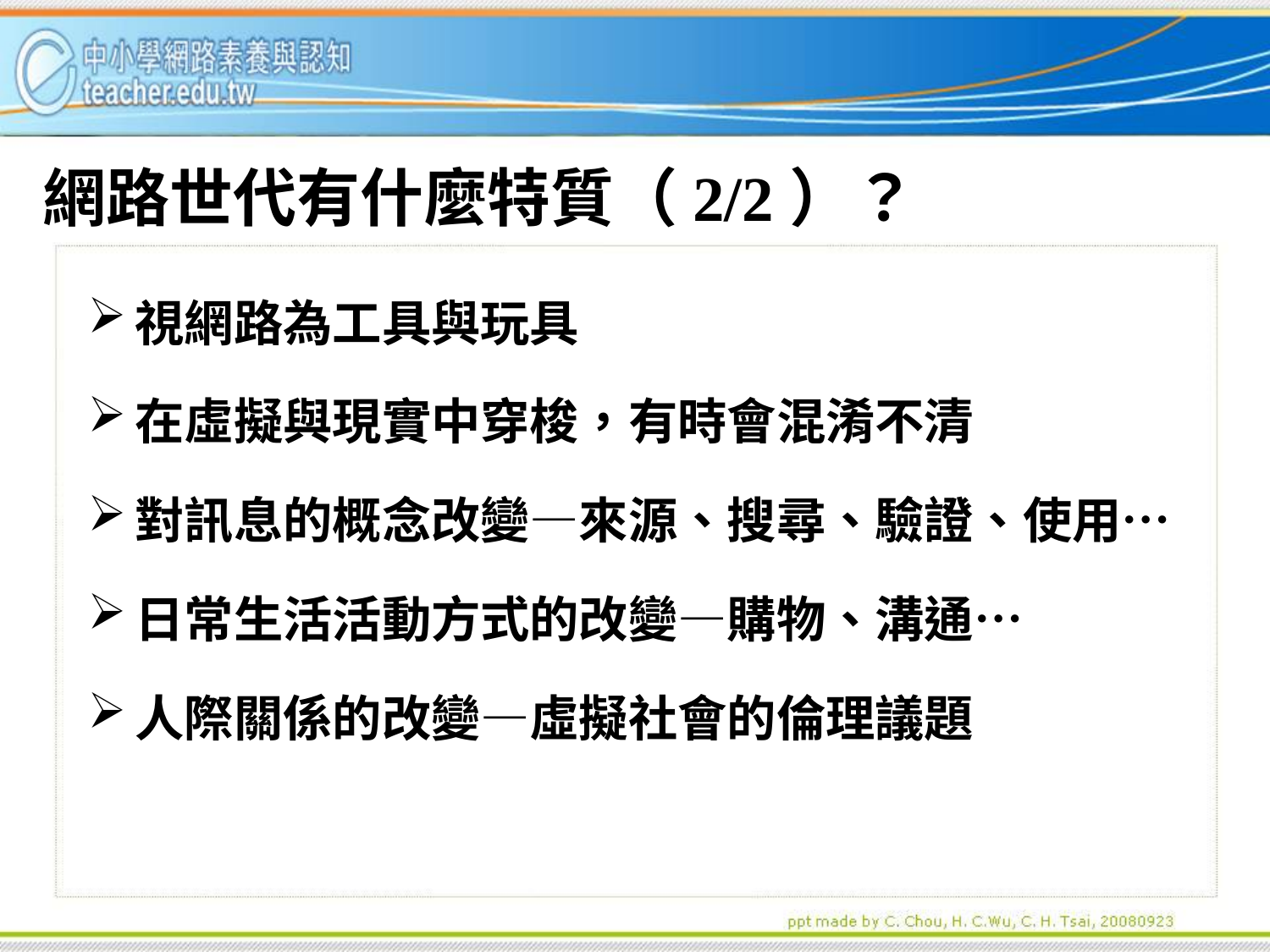

# 網路世代有什麼特質（2/2）？
視網路為工具與玩具
在虛擬與現實中穿梭，有時會混淆不清
對訊息的概念改變—來源、搜尋、驗證、使用…
日常生活活動方式的改變—購物、溝通…
人際關係的改變—虛擬社會的倫理議題